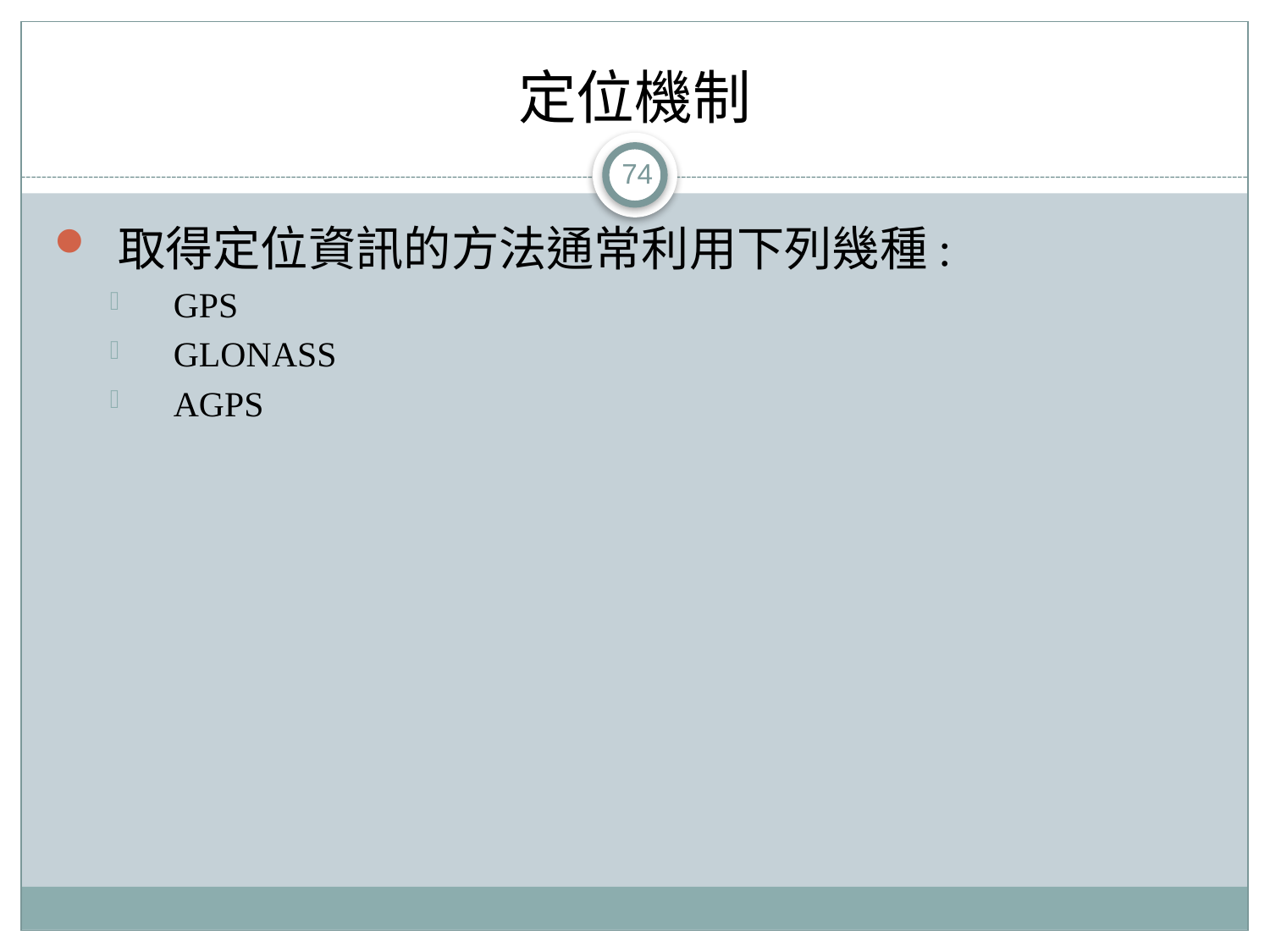

# 定位機制
74
取得定位資訊的方法通常利用下列幾種:
GPS
GLONASS
AGPS